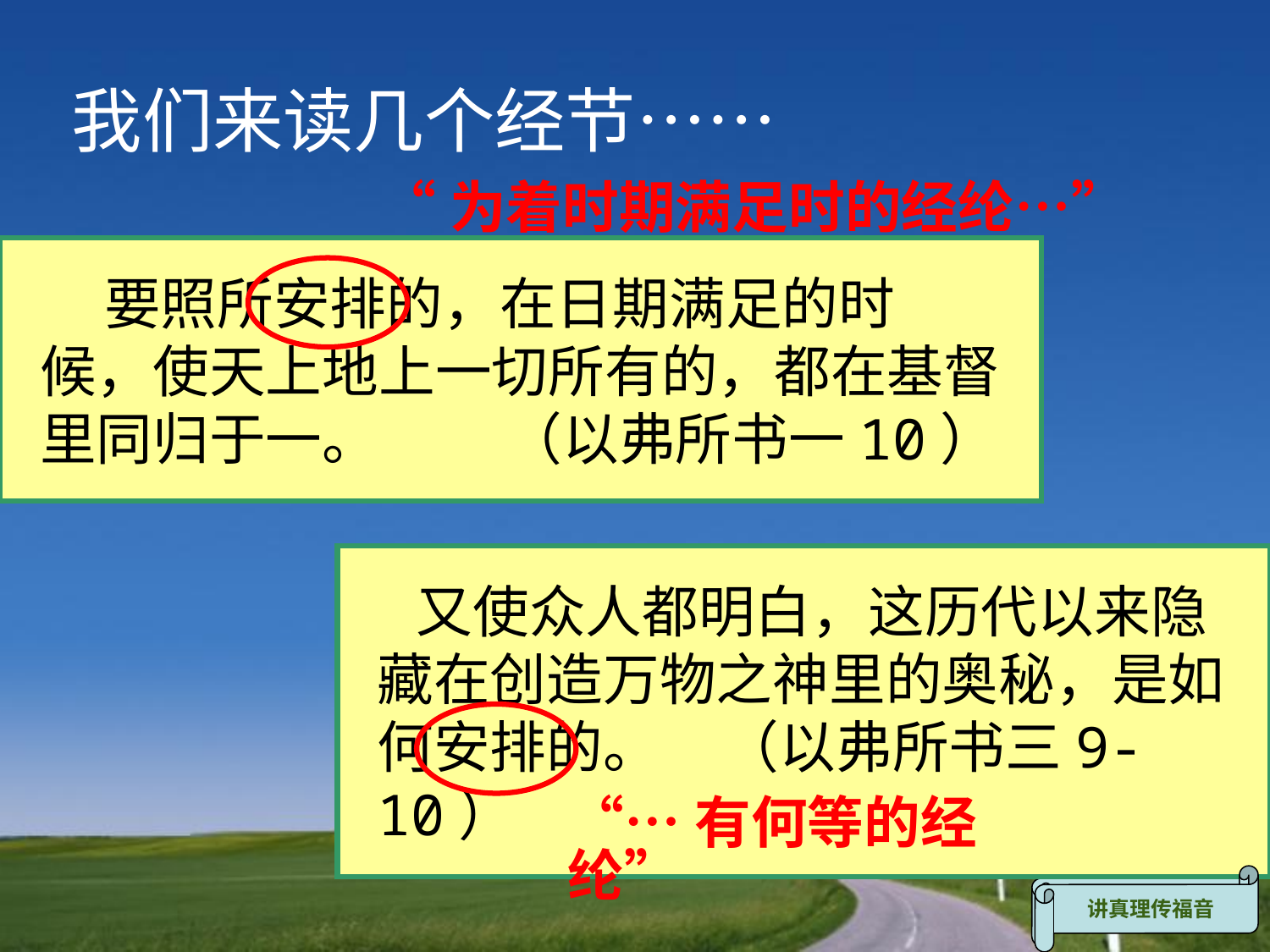

我们来读几个经节……
“为着时期满足时的经纶…”
    要照所安排的，在日期满足的时候，使天上地上一切所有的，都在基督里同归于一。          （以弗所书一10）

  又使众人都明白，这历代以来隐藏在创造万物之神里的奥秘，是如何安排的。     （以弗所书三9-10）

“…有何等的经纶”
神经纶中的经营
讲真理传福音